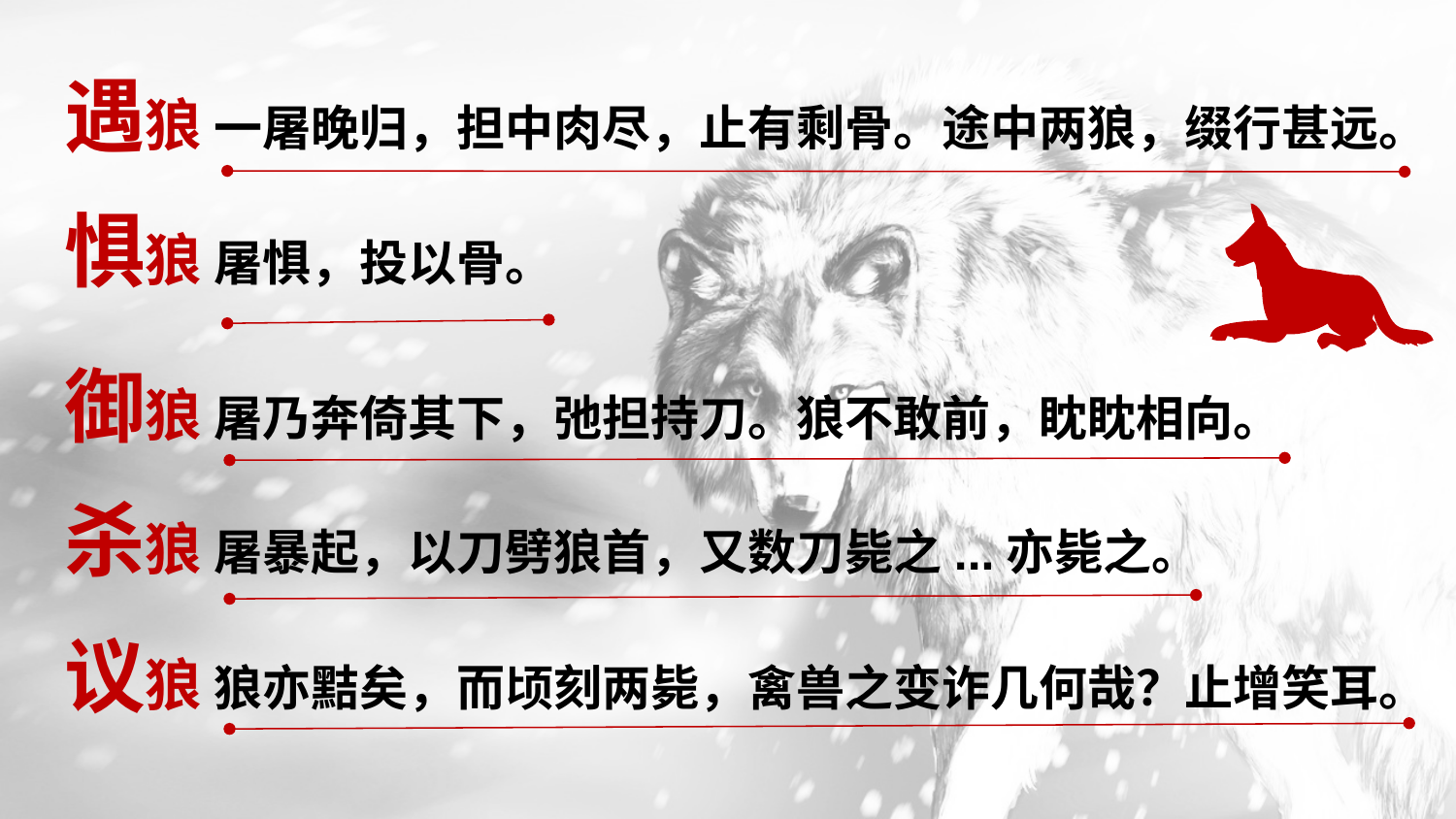

遇狼 一屠晚归，担中肉尽，止有剩骨。途中两狼，缀行甚远。
惧狼 屠惧，投以骨。

御狼 屠乃奔倚其下，弛担持刀。狼不敢前，眈眈相向。
杀狼 屠暴起，以刀劈狼首，又数刀毙之...亦毙之。
议狼 狼亦黠矣，而顷刻两毙，禽兽之变诈几何哉？止增笑耳。